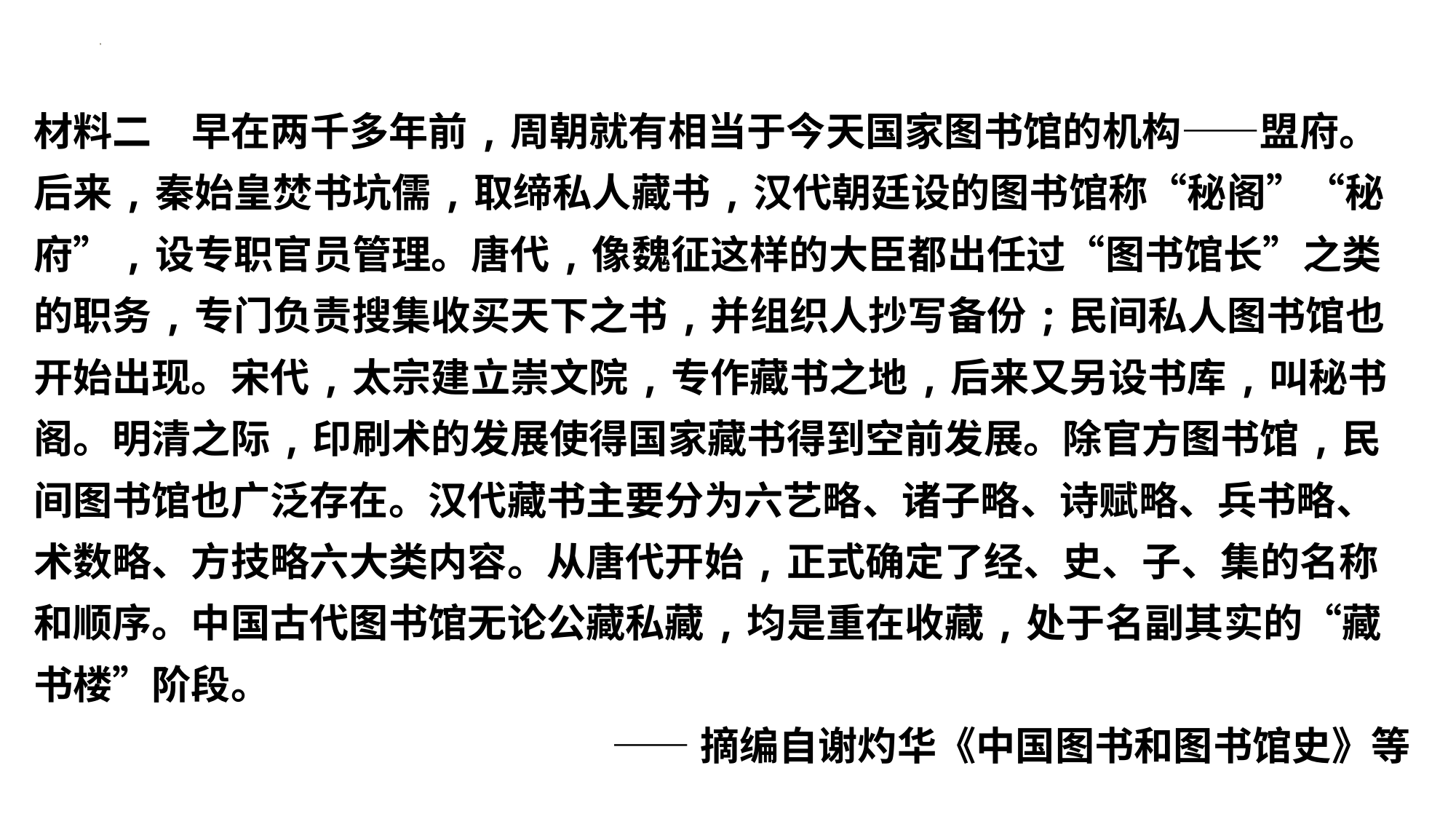

材料二　早在两千多年前,周朝就有相当于今天国家图书馆的机构——盟府。后来,秦始皇焚书坑儒,取缔私人藏书,汉代朝廷设的图书馆称“秘阁”“秘府”,设专职官员管理。唐代,像魏征这样的大臣都出任过“图书馆长”之类的职务,专门负责搜集收买天下之书,并组织人抄写备份;民间私人图书馆也开始出现。宋代,太宗建立崇文院,专作藏书之地,后来又另设书库,叫秘书阁。明清之际,印刷术的发展使得国家藏书得到空前发展。除官方图书馆,民间图书馆也广泛存在。汉代藏书主要分为六艺略、诸子略、诗赋略、兵书略、术数略、方技略六大类内容。从唐代开始,正式确定了经、史、子、集的名称和顺序。中国古代图书馆无论公藏私藏,均是重在收藏,处于名副其实的“藏书楼”阶段。
——摘编自谢灼华《中国图书和图书馆史》等